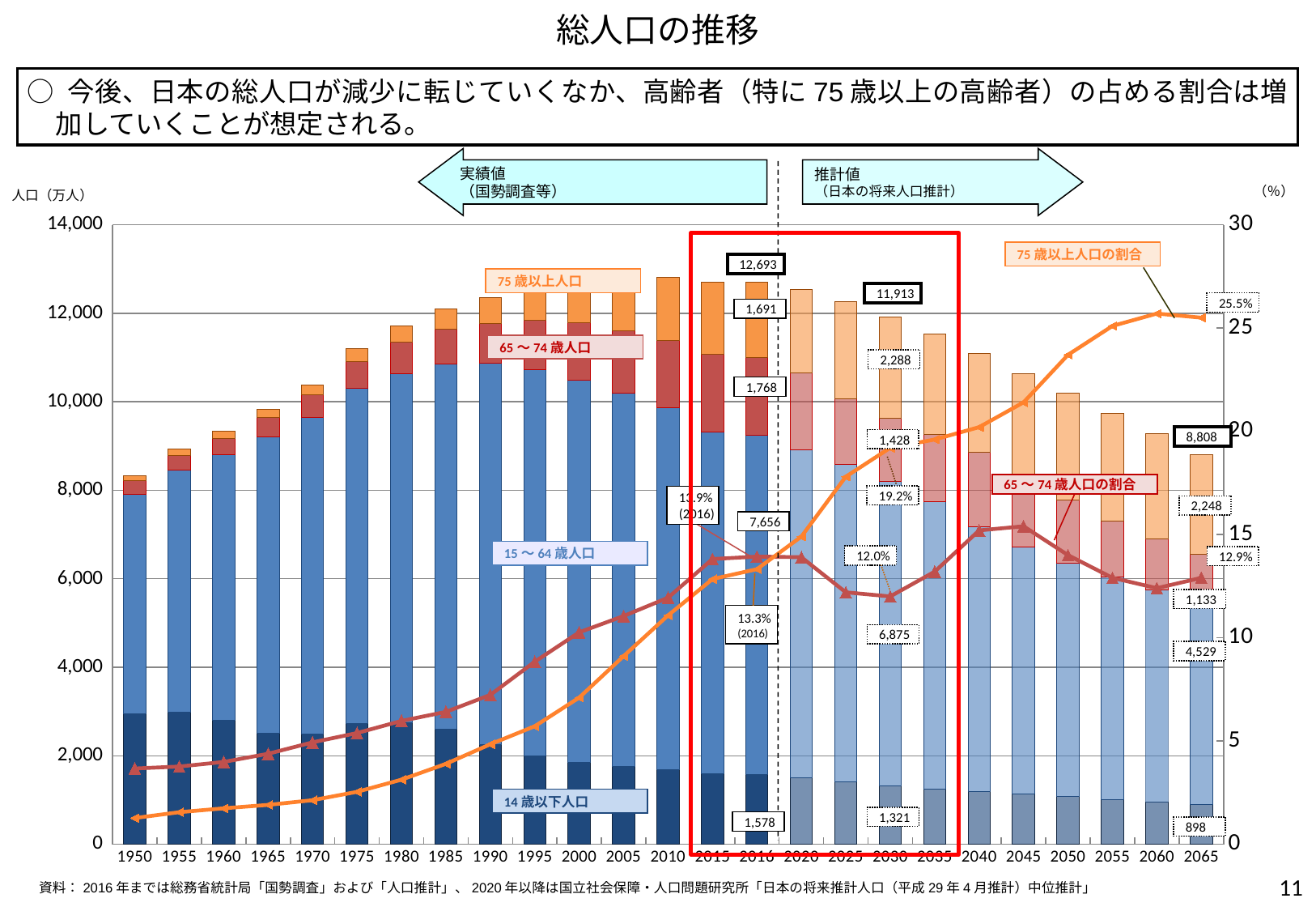

総人口の推移
○ 今後、日本の総人口が減少に転じていくなか、高齢者（特に75歳以上の高齢者）の占める割合は増加していくことが想定される。
実績値
（国勢調査等）
推計値
（日本の将来人口推計）

（％）
人口（万人）

### Chart

| Category | ０～14歳 | 15～64歳 | 65-74歳 | 75歳以上 | 65-74歳割合 | 75歳以上割合 |
|---|---|---|---|---|---|---|
| 1950 | 2943.0 | 4966.1 | 305.3 | 105.6 | 3.6694711538461537 | 1.2692307692307692 |
| 1955 | 2979.8 | 5473.0 | 336.0 | 138.7 | 3.7636094807115015 | 1.5536090326627534 |
| 1960 | 2806.7 | 6000.2 | 372.4 | 162.6 | 3.986341108339845 | 1.7405452852203513 |
| 1965 | 2516.6 | 6692.8 | 430.7 | 187.4 | 4.382599847367082 | 1.9068939201221065 |
| 1970 | 2482.3 | 7156.6 | 511.8 | 221.3 | 4.934438873891246 | 2.133629001156961 |
| 1975 | 2723.2 | 7583.9 | 602.7 | 284.2 | 5.384134357691621 | 2.5388601036269427 |
| 1980 | 2752.4 | 7888.4 | 699.2 | 366.1 | 5.973005296429182 | 3.127456005467282 |
| 1985 | 2604.2 | 8253.5 | 775.9 | 471.3 | 6.409800989681864 | 3.893464630025858 |
| 1990 | 2254.4 | 8614.0 | 894.1 | 598.7 | 7.233175041056217 | 4.843420083973109 |
| 1995 | 2003.3 | 8726.0 | 1110.1 | 717.6 | 8.840487377558333 | 5.7147407820339255 |
| 2000 | 1850.5 | 8638.0 | 1302.8 | 901.3 | 10.264248459732443 | 7.100987977246584 |
| 2005 | 1758.5 | 8442.2 | 1412.2 | 1163.9 | 11.05 | 9.11 |
| 2010 | 1683.9 | 8173.5 | 1529.0 | 1419.4 | 11.94 | 11.08 |
| 2015 | 1594.5 | 7728.2 | 1754.6 | 1632.2 | 13.81 | 12.84 |
| 2016 | 1578.0 | 7656.2 | 1768.2 | 1690.8 | 13.93 | 13.32 |
| 2020 | 1507.4958000000001 | 7405.7906 | 1747.2079 | 1871.9899 | 13.9 | 14.9 |
| 2025 | 1407.274 | 7170.0512 | 1497.1125 | 2179.9723999999997 | 12.2 | 17.8 |
| 2030 | 1321.1913 | 6875.363899999999 | 1427.5254 | 2288.4330999999997 | 12.0 | 19.2 |
| 2035 | 1245.7214 | 6494.1882 | 1521.9341 | 2259.7261 | 13.2 | 19.6 |
| 2040 | 1193.5951 | 5977.6889 | 1681.3908 | 2239.1806 | 15.2 | 20.2 |
| 2045 | 1138.419 | 5584.4718 | 1642.5633999999998 | 2276.6642 | 15.4 | 21.4 |
| 2050 | 1076.7182 | 5275.0106 | 1423.5499 | 2417.0319 | 14.0 | 23.7 |
| 2055 | 1012.3119 | 5027.558800000001 | 1258.0535 | 2446.171 | 12.9 | 25.1 |
| 2060 | 950.8446 | 4792.8331 | 1153.648 | 2386.6416 | 12.4 | 25.7 |
| 2065 | 897.5366 | 4529.1266000000005 | 1133.0394000000001 | 2247.948 | 12.9 | 25.5 |
75歳以上人口の割合
12,693

75歳以上人口
11,913
25.5%
1,691
65～74歳人口
2,288
1,768
8,808
1,428

65～74歳人口の割合
19.2%
13.9%
(2016)

2,248
7,656

15～64歳人口
12.0%
12.9%

1,133
13.3%
(2016)
6,875
4,529
14歳以下人口
1,321
1,578
898
11
資料：2016年までは総務省統計局「国勢調査」および「人口推計」、2020年以降は国立社会保障・人口問題研究所「日本の将来推計人口（平成29年4月推計）中位推計」